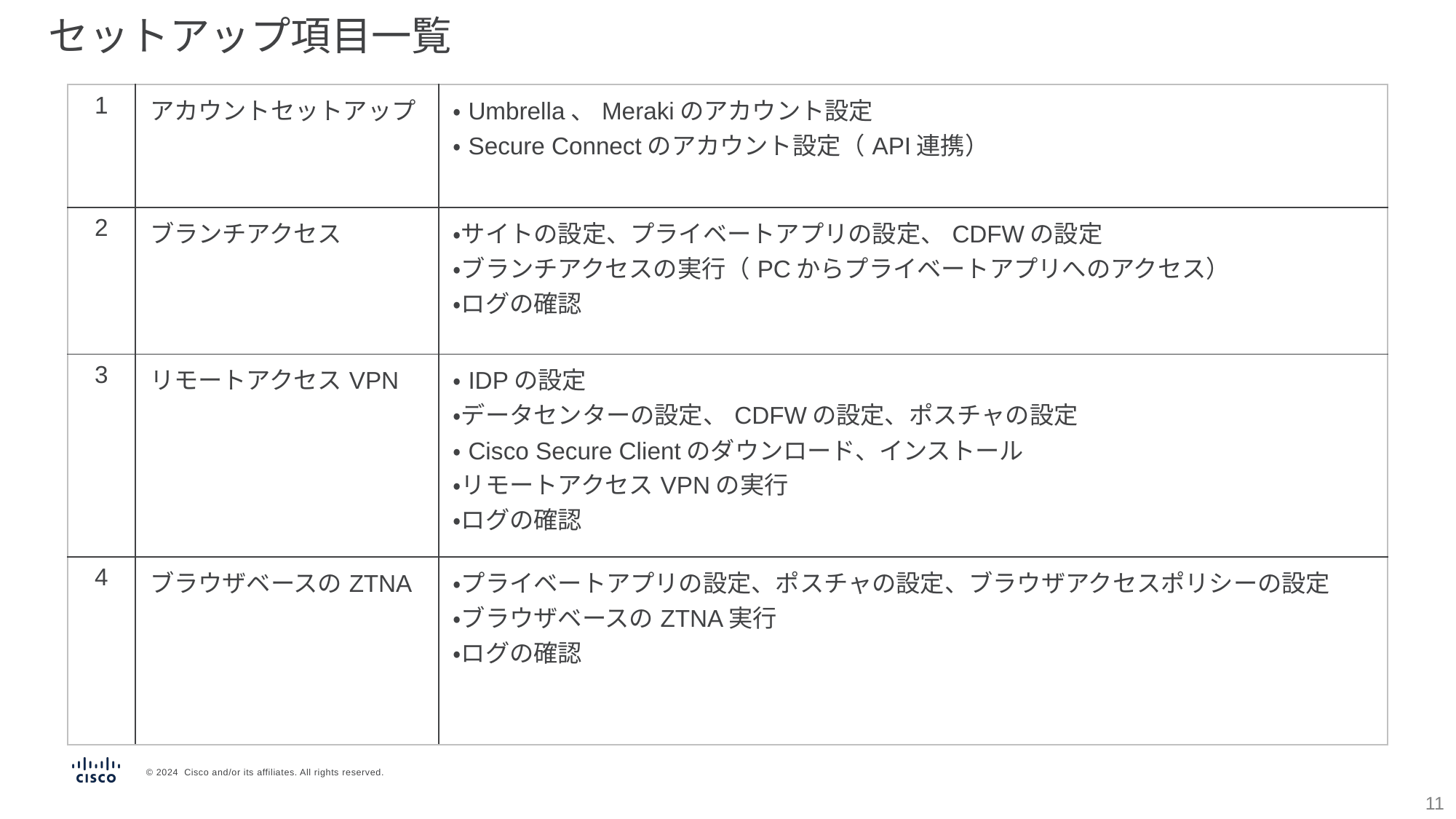

セットアップ項目一覧
| 1 | アカウントセットアップ | ・Umbrella、Merakiのアカウント設定 ・Secure Connectのアカウント設定（API連携） |
| --- | --- | --- |
| 2 | ブランチアクセス | ・サイトの設定、プライベートアプリの設定、CDFWの設定 ・ブランチアクセスの実行（PCからプライベートアプリへのアクセス） ・ログの確認 |
| 3 | リモートアクセスVPN | ・IDPの設定 ・データセンターの設定、CDFWの設定、ポスチャの設定 ・Cisco Secure Clientのダウンロード、インストール ・リモートアクセスVPNの実行 ・ログの確認 |
| 4 | ブラウザベースのZTNA | ・プライベートアプリの設定、ポスチャの設定、ブラウザアクセスポリシーの設定 ・ブラウザベースのZTNA実行 ・ログの確認 |
11